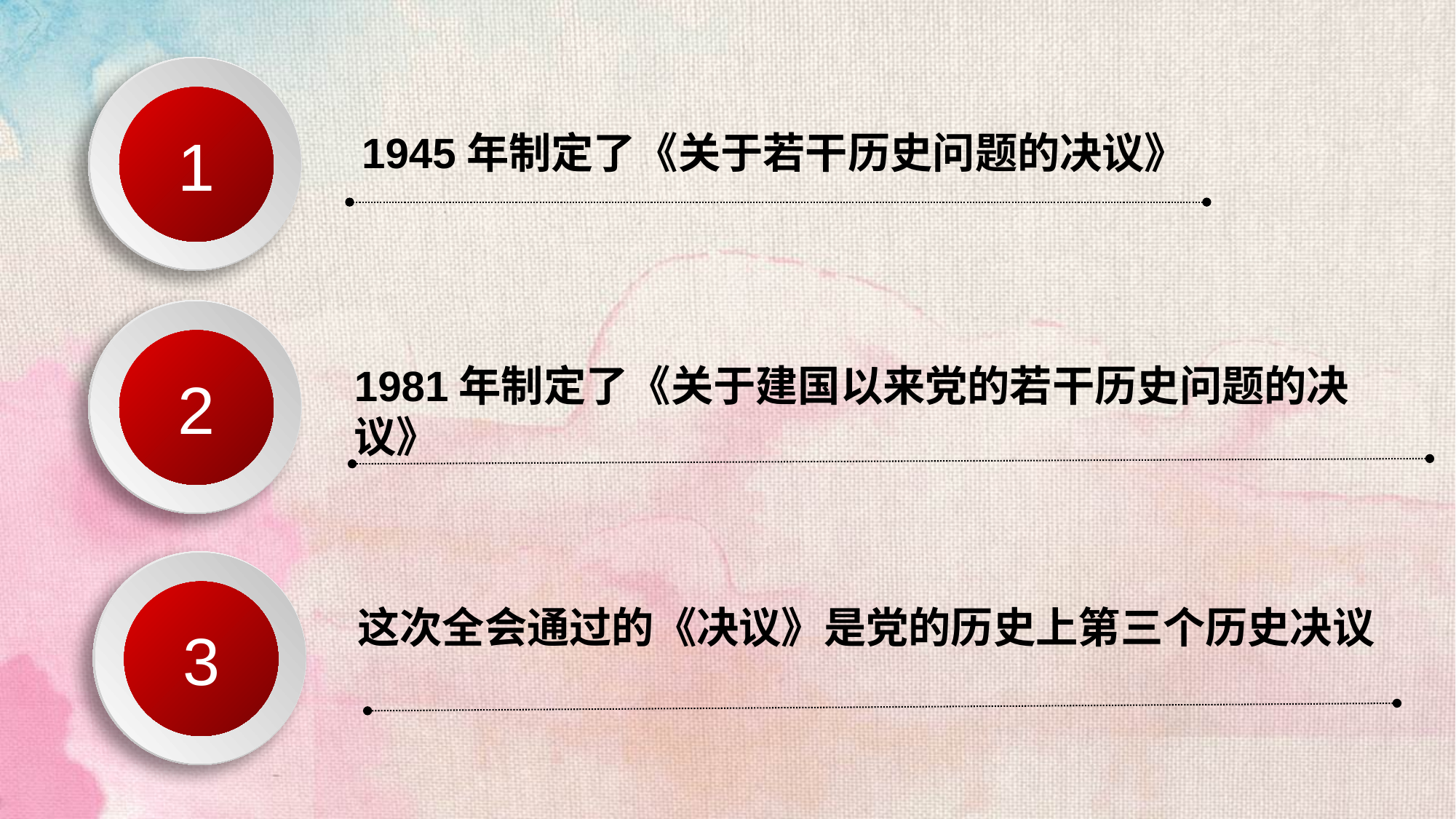

1
1945年制定了《关于若干历史问题的决议》

2
1981年制定了《关于建国以来党的若干历史问题的决议》

3
这次全会通过的《决议》是党的历史上第三个历史决议